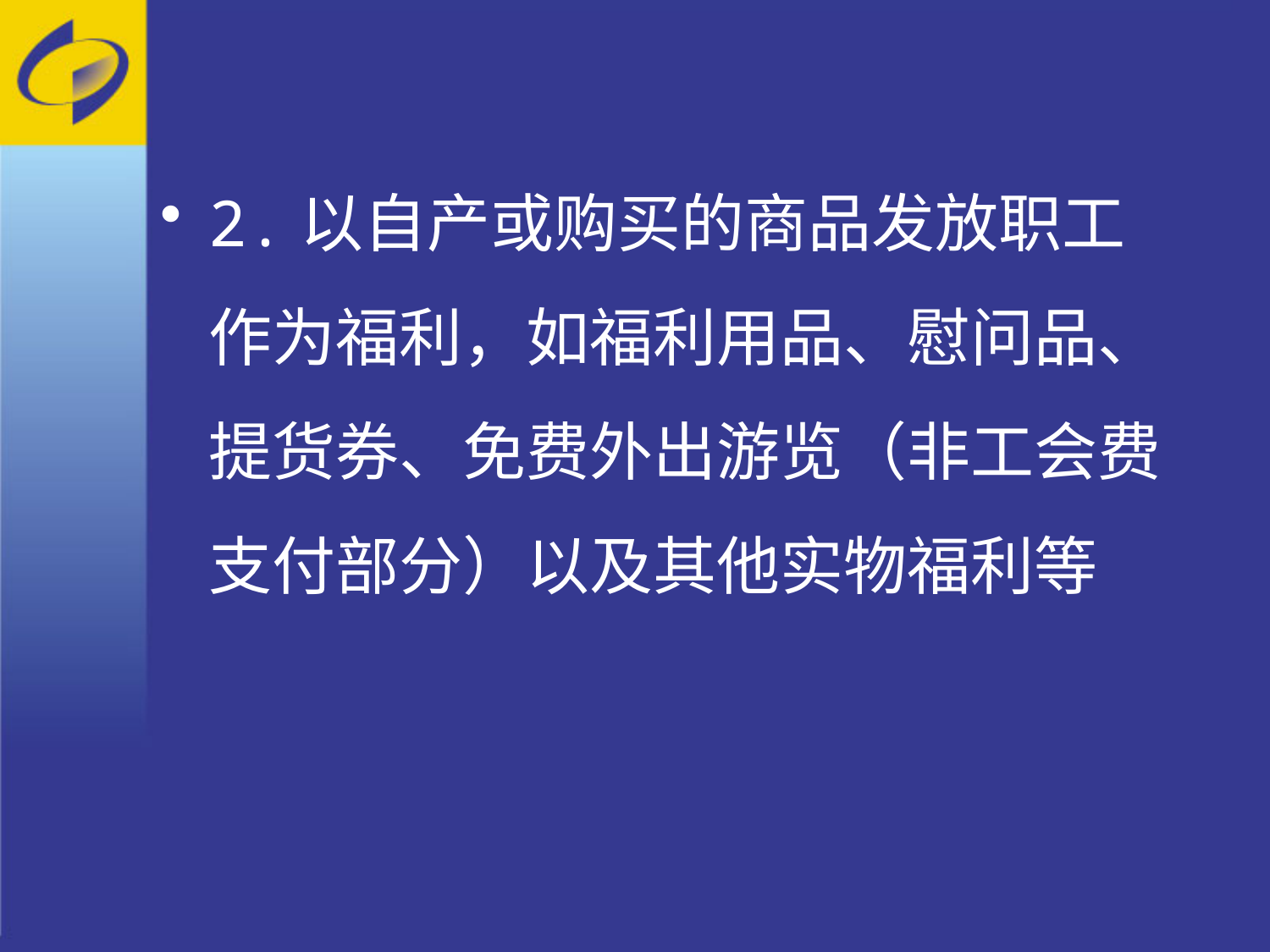

2.以自产或购买的商品发放职工作为福利，如福利用品、慰问品、提货券、免费外出游览（非工会费支付部分）以及其他实物福利等